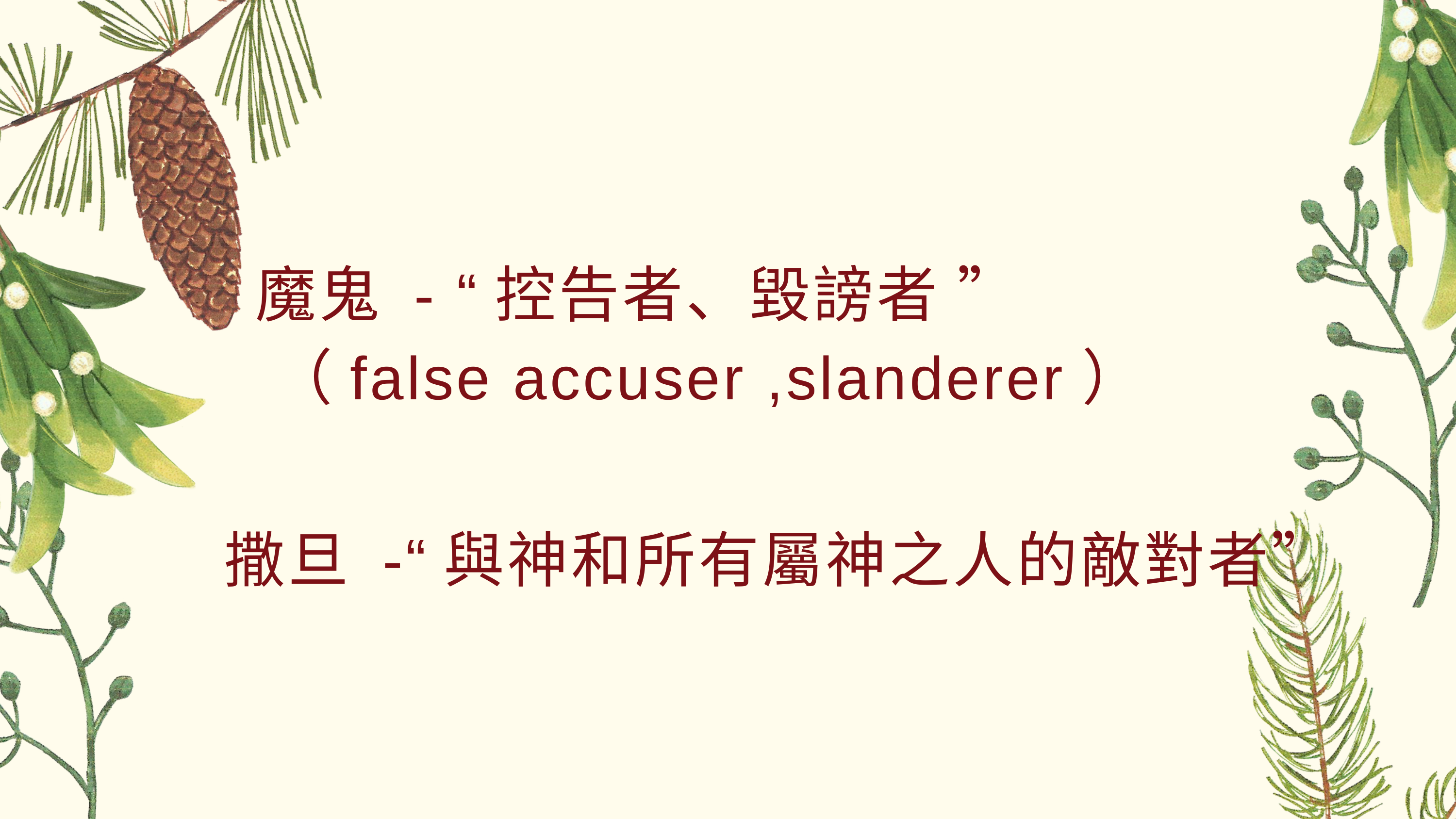

魔鬼 - “控告者、毀謗者 ”
  （false accuser ,slanderer）

撒旦 -“與神和所有屬神之人的敵對者”